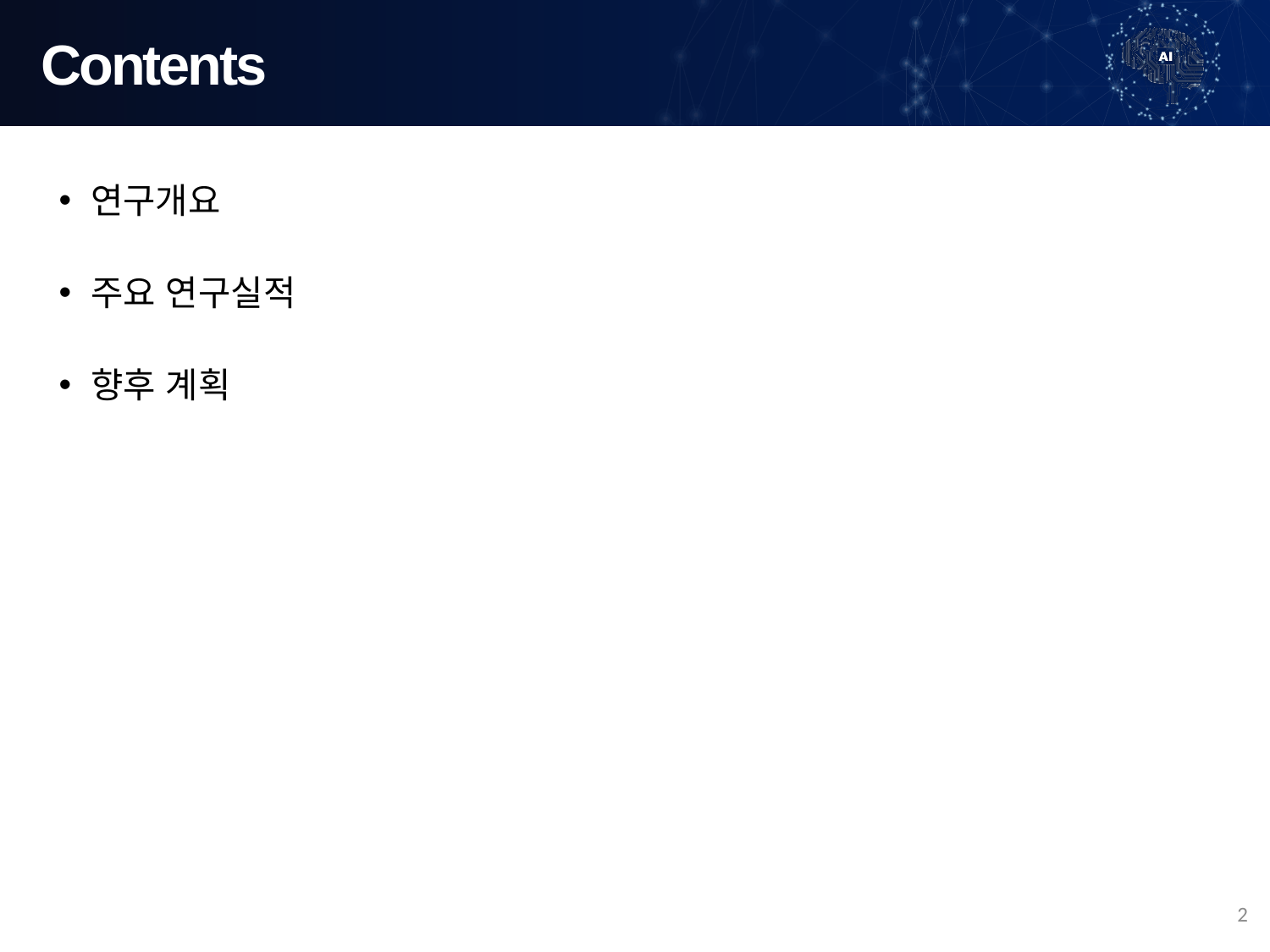

Contents
연구개요

주요 연구실적

향후 계획

2